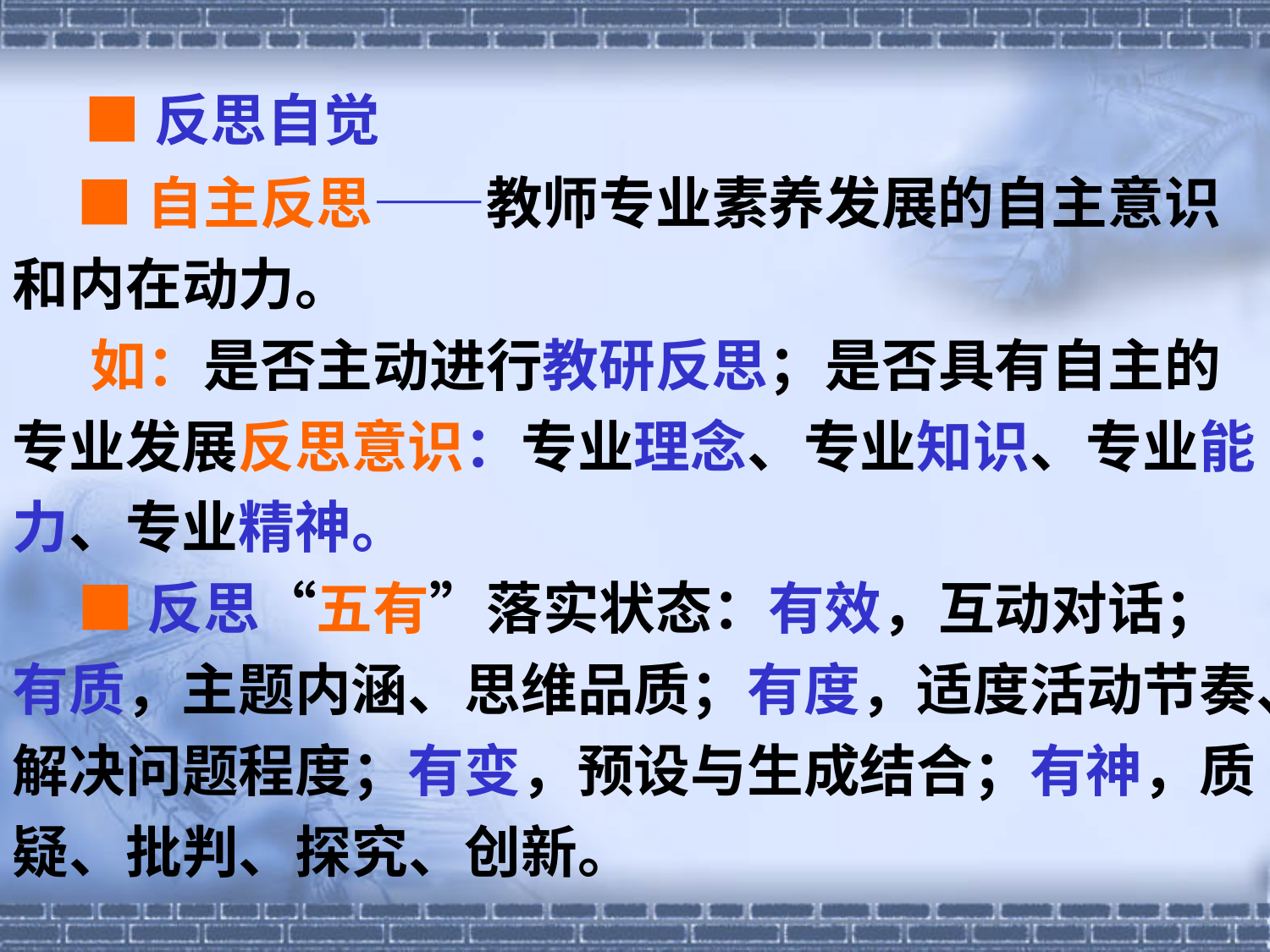

■反思自觉
     ■自主反思——教师专业素养发展的自主意识和内在动力。
     如：是否主动进行教研反思；是否具有自主的专业发展反思意识：专业理念、专业知识、专业能力、专业精神。
     ■反思“五有”落实状态：有效，互动对话；有质，主题内涵、思维品质；有度，适度活动节奏、解决问题程度；有变，预设与生成结合；有神，质疑、批判、探究、创新。